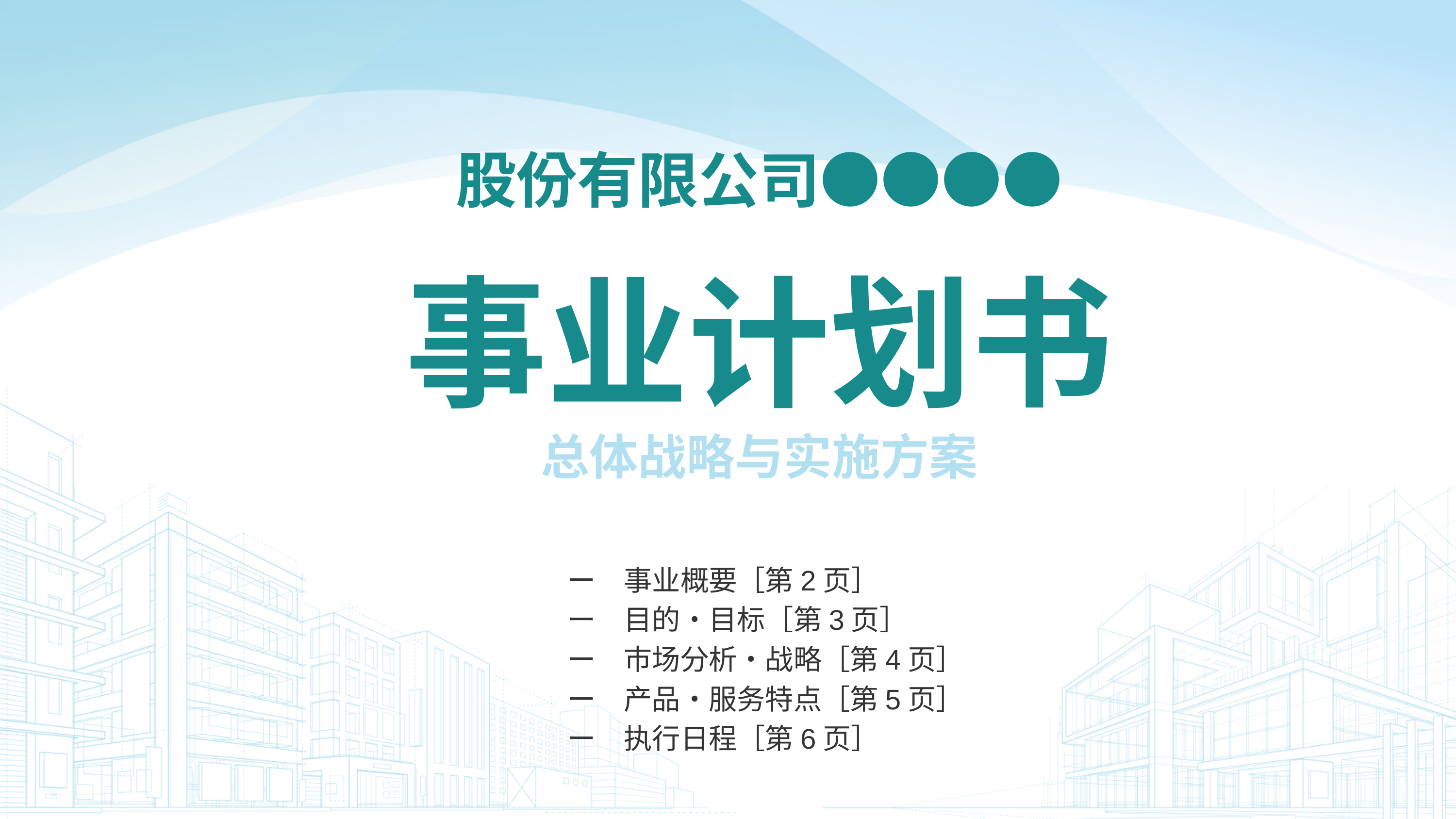

股份有限公司●●●●

事业计划书
总体战略与实施方案
ー　事业概要［第2页］
ー　目的・目标［第3页］
ー　市场分析・战略［第4页］
ー　产品・服务特点［第5页］
ー　执行日程［第6页］